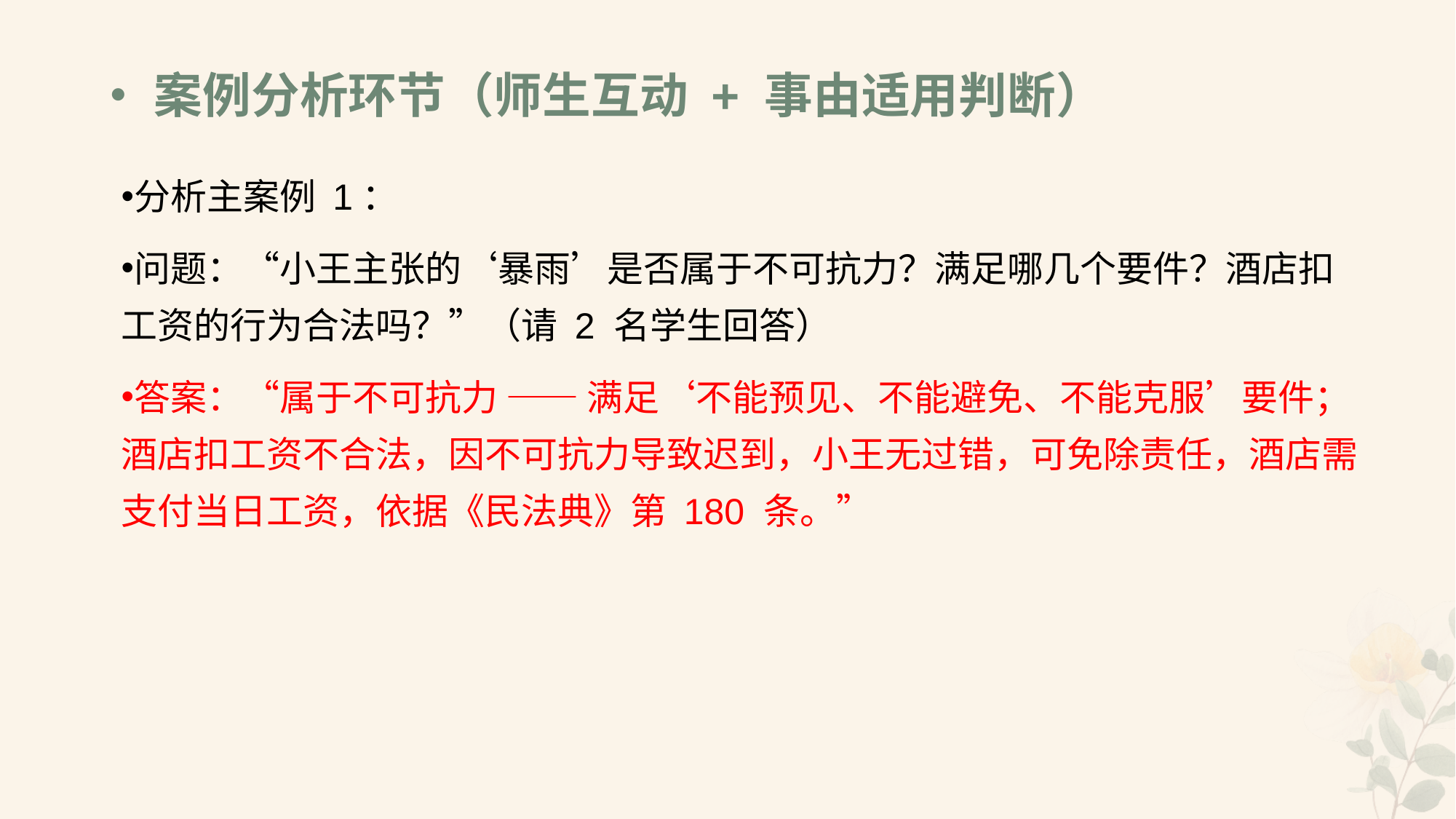

# •案例分析环节（师生互动 + 事由适用判断）
分析主案例 1：
问题：“小王主张的‘暴雨’是否属于不可抗力？满足哪几个要件？酒店扣工资的行为合法吗？”（请 2 名学生回答）
答案：“属于不可抗力 —— 满足‘不能预见、不能避免、不能克服’要件；酒店扣工资不合法，因不可抗力导致迟到，小王无过错，可免除责任，酒店需支付当日工资，依据《民法典》第 180 条。”